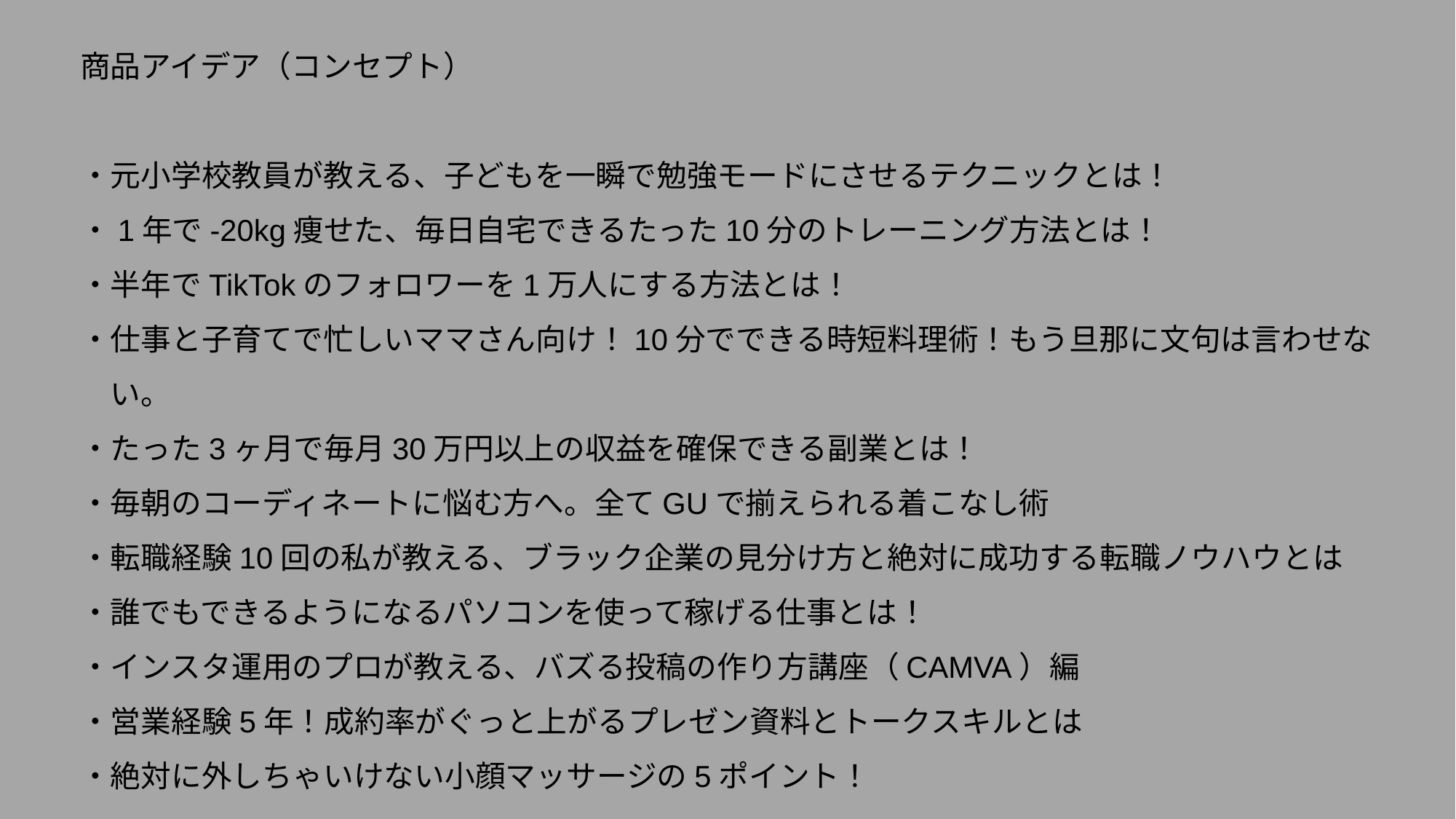

商品アイデア（コンセプト）

・元小学校教員が教える、子どもを一瞬で勉強モードにさせるテクニックとは！
・1年で-20kg痩せた、毎日自宅できるたった10分のトレーニング方法とは！
・半年でTikTokのフォロワーを1万人にする方法とは！
・仕事と子育てで忙しいママさん向け！10分でできる時短料理術！もう旦那に文句は言わせな
　い。
・たった3ヶ月で毎月30万円以上の収益を確保できる副業とは！
・毎朝のコーディネートに悩む方へ。全てGUで揃えられる着こなし術
・転職経験10回の私が教える、ブラック企業の見分け方と絶対に成功する転職ノウハウとは
・誰でもできるようになるパソコンを使って稼げる仕事とは！
・インスタ運用のプロが教える、バズる投稿の作り方講座（CAMVA）編
・営業経験5年！成約率がぐっと上がるプレゼン資料とトークスキルとは
・絶対に外しちゃいけない小顔マッサージの5ポイント！